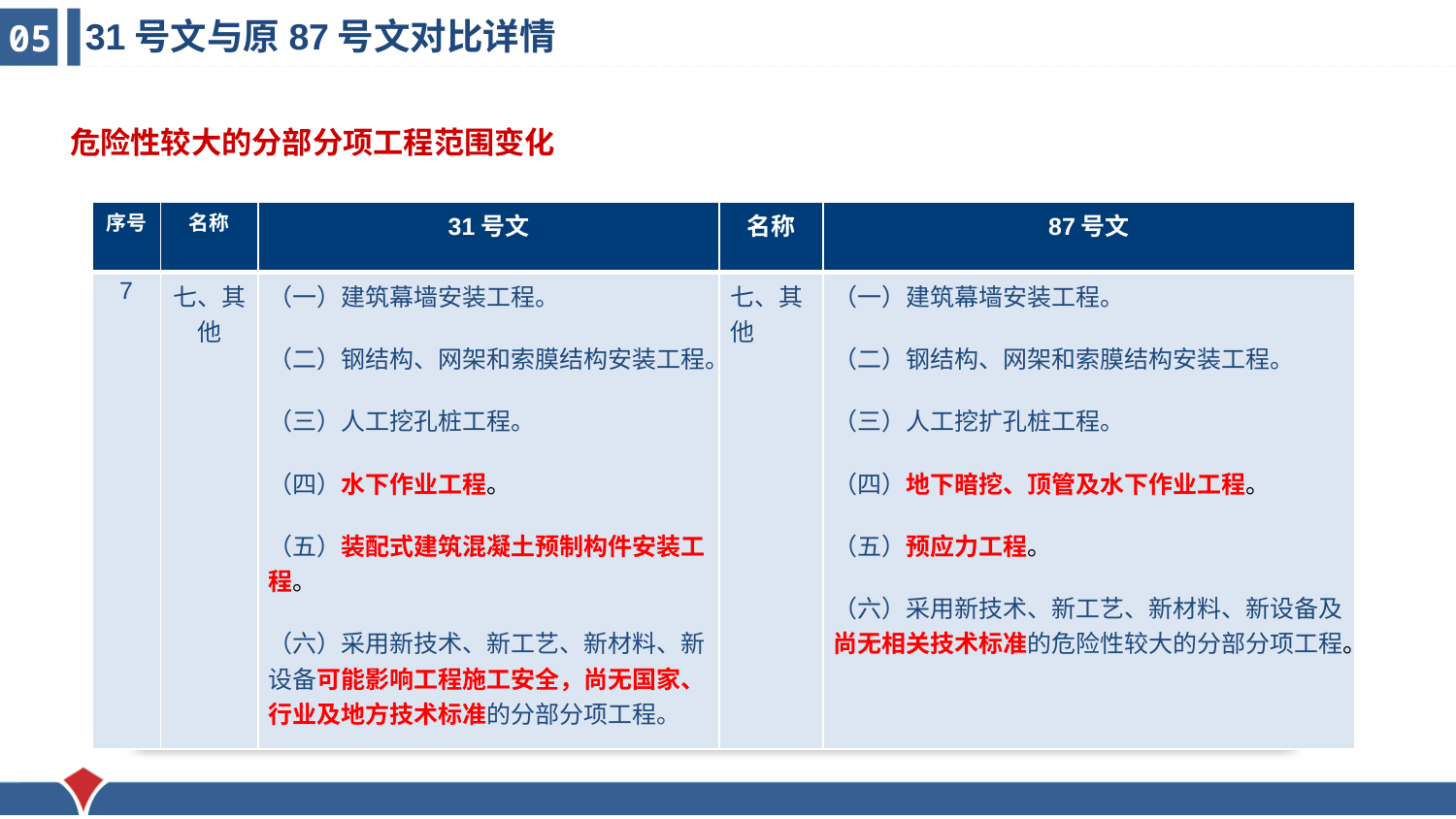

31号文与原87号文对比详情
05
危险性较大的分部分项工程范围变化
| 序号 | 名称 | 31号文 | 名称 | 87号文 |
| --- | --- | --- | --- | --- |
| 7 | 七、其他 | （一）建筑幕墙安装工程。 （二）钢结构、网架和索膜结构安装工程。 （三）人工挖孔桩工程。 （四）水下作业工程。 （五）装配式建筑混凝土预制构件安装工程。 （六）采用新技术、新工艺、新材料、新设备可能影响工程施工安全，尚无国家、行业及地方技术标准的分部分项工程。 | 七、其他 | （一）建筑幕墙安装工程。 （二）钢结构、网架和索膜结构安装工程。 （三）人工挖扩孔桩工程。 （四）地下暗挖、顶管及水下作业工程。 （五）预应力工程。 （六）采用新技术、新工艺、新材料、新设备及尚无相关技术标准的危险性较大的分部分项工程。 |